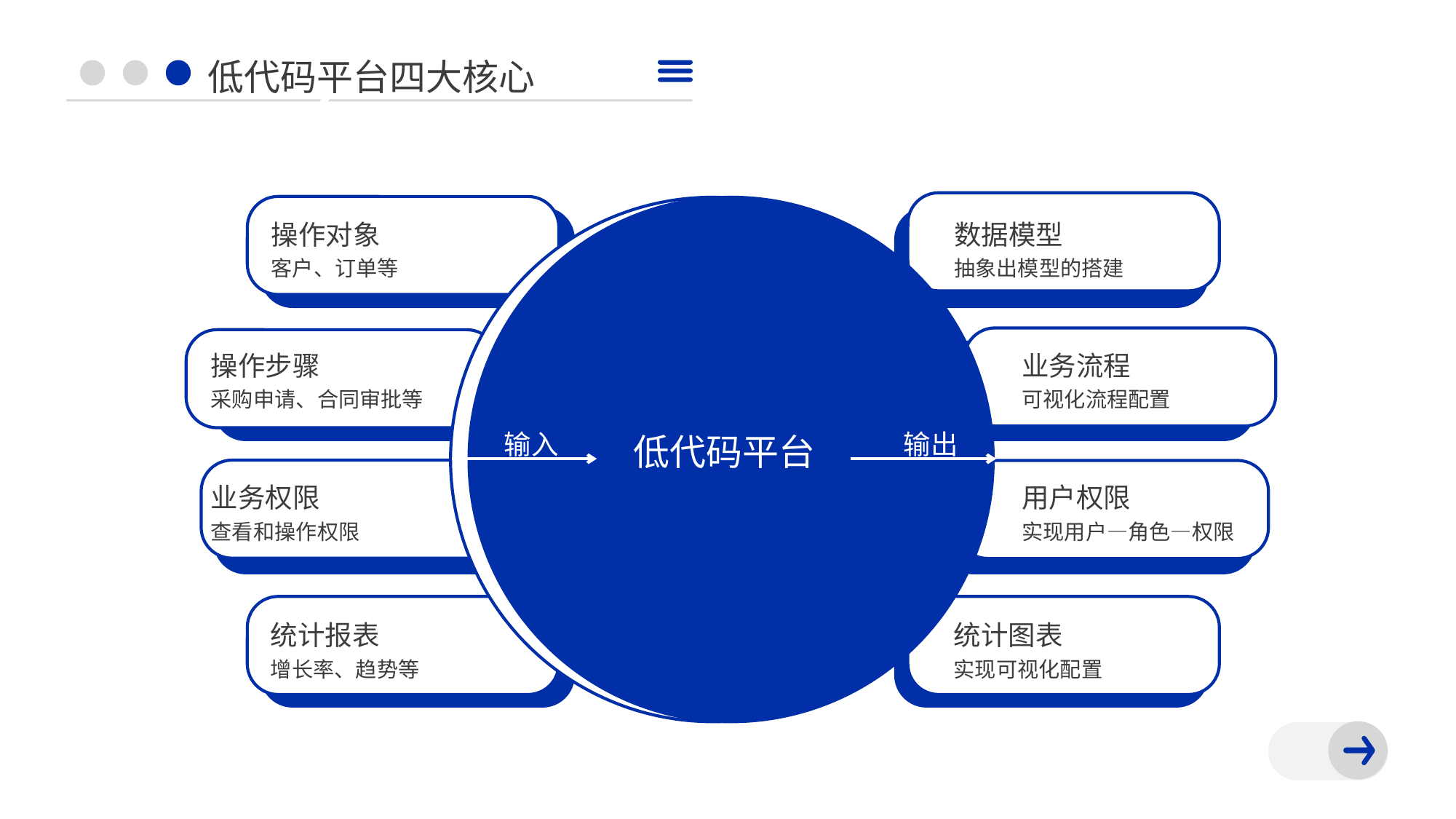

低代码平台四大核心

操作对象
客户、订单等

数据模型
抽象出模型的搭建

操作步骤
采购申请、合同审批等
业务流程
可视化流程配置
低代码平台
输入
输出

业务权限
查看和操作权限
用户权限
实现用户—角色—权限

统计报表
增长率、趋势等
统计图表
实现可视化配置